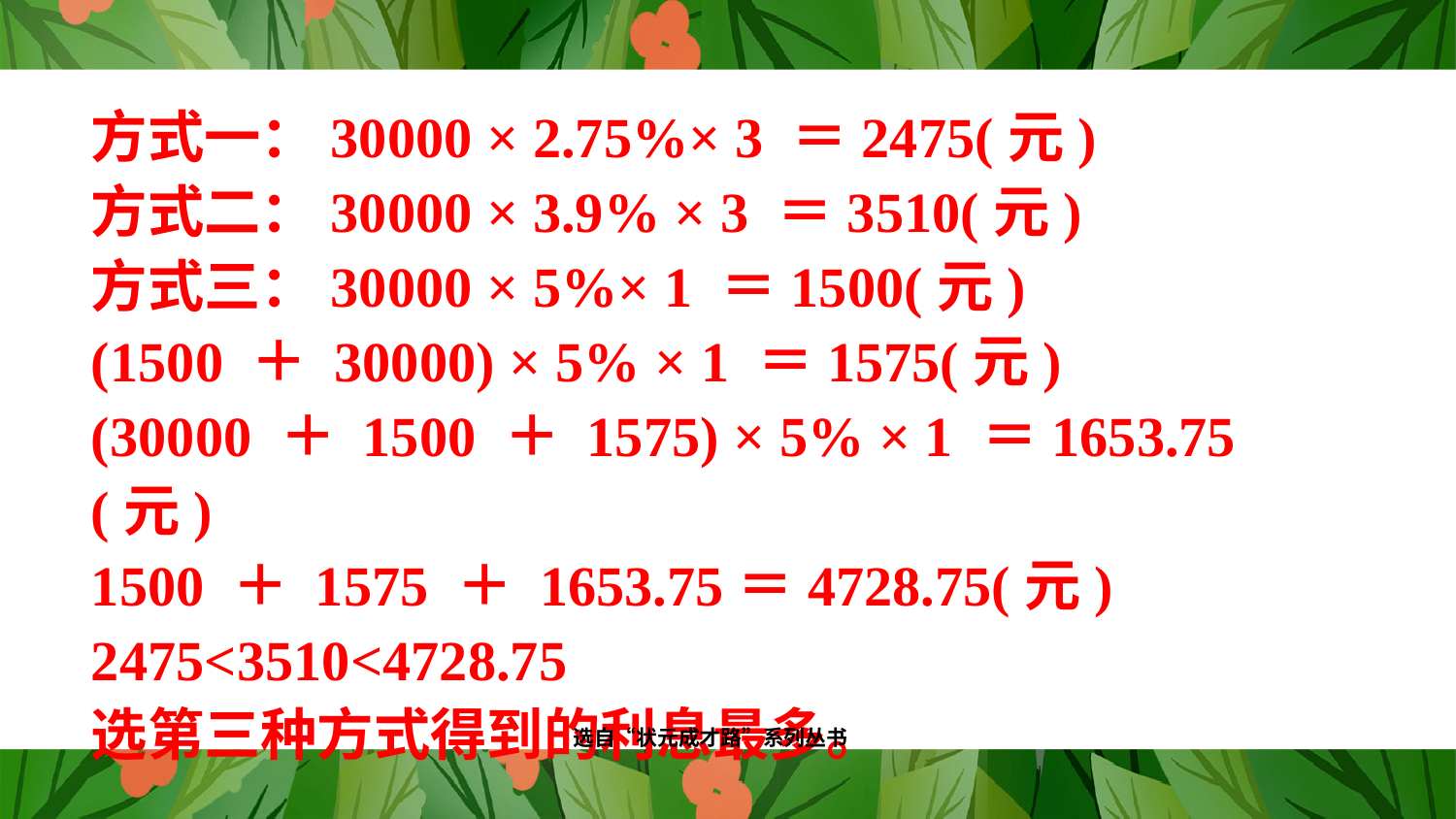

方式一：30000 × 2.75%× 3 ＝2475(元)
方式二：30000 × 3.9% × 3 ＝3510(元)
方式三：30000 × 5%× 1 ＝1500(元)
(1500 ＋ 30000) × 5% × 1 ＝1575(元)
(30000 ＋ 1500 ＋ 1575) × 5% × 1 ＝1653.75(元)
1500 ＋ 1575 ＋ 1653.75＝4728.75(元)
2475<3510<4728.75
选第三种方式得到的利息最多。
选自“状元成才路”系列丛书